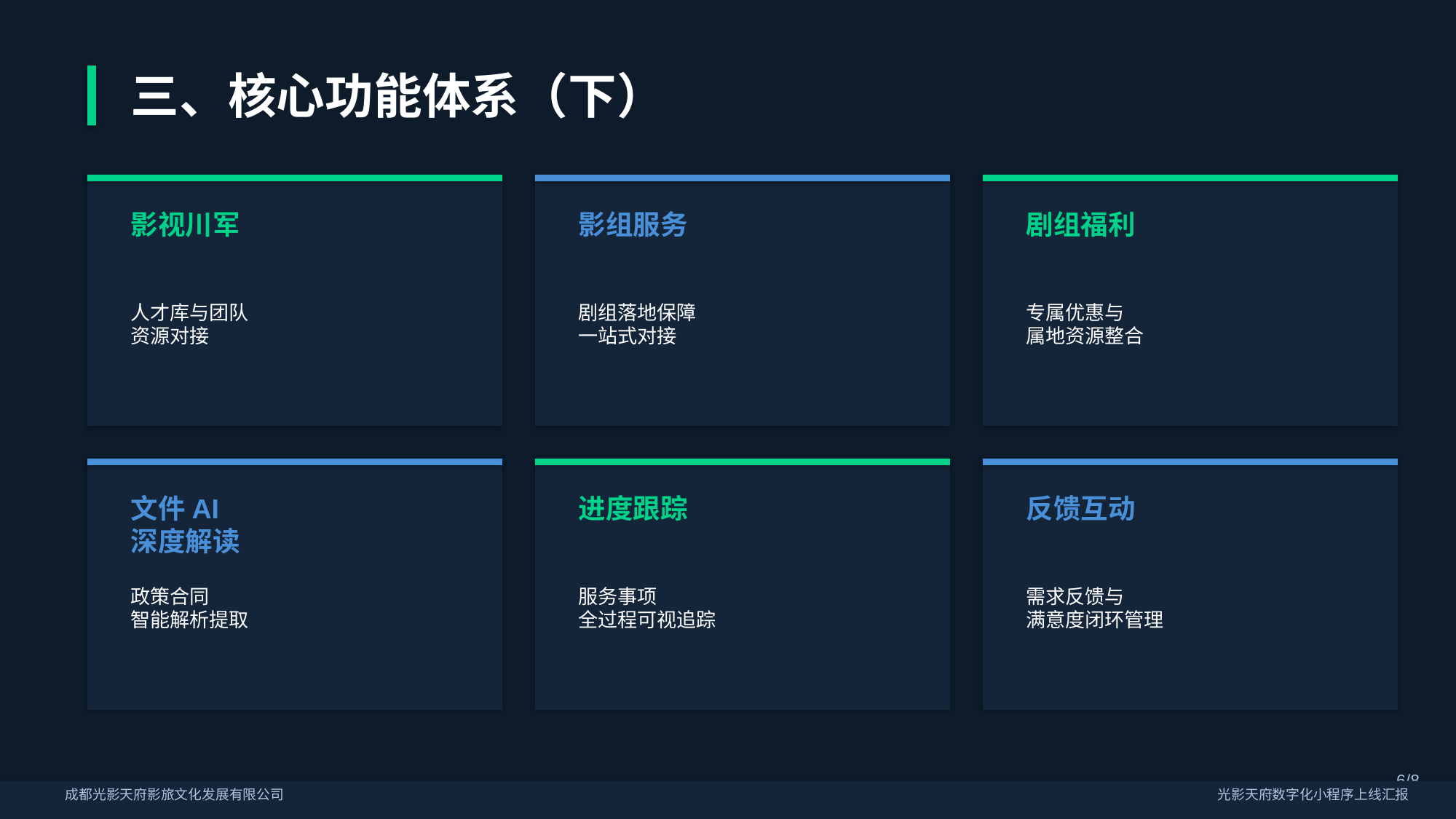

三、核心功能体系（下）

影视川军
影组服务
剧组福利
人才库与团队
资源对接
剧组落地保障
一站式对接
专属优惠与
属地资源整合

文件AI
深度解读
进度跟踪
反馈互动
政策合同
智能解析提取
服务事项
全过程可视追踪
需求反馈与
满意度闭环管理
6/8

成都光影天府影旅文化发展有限公司
光影天府数字化小程序上线汇报